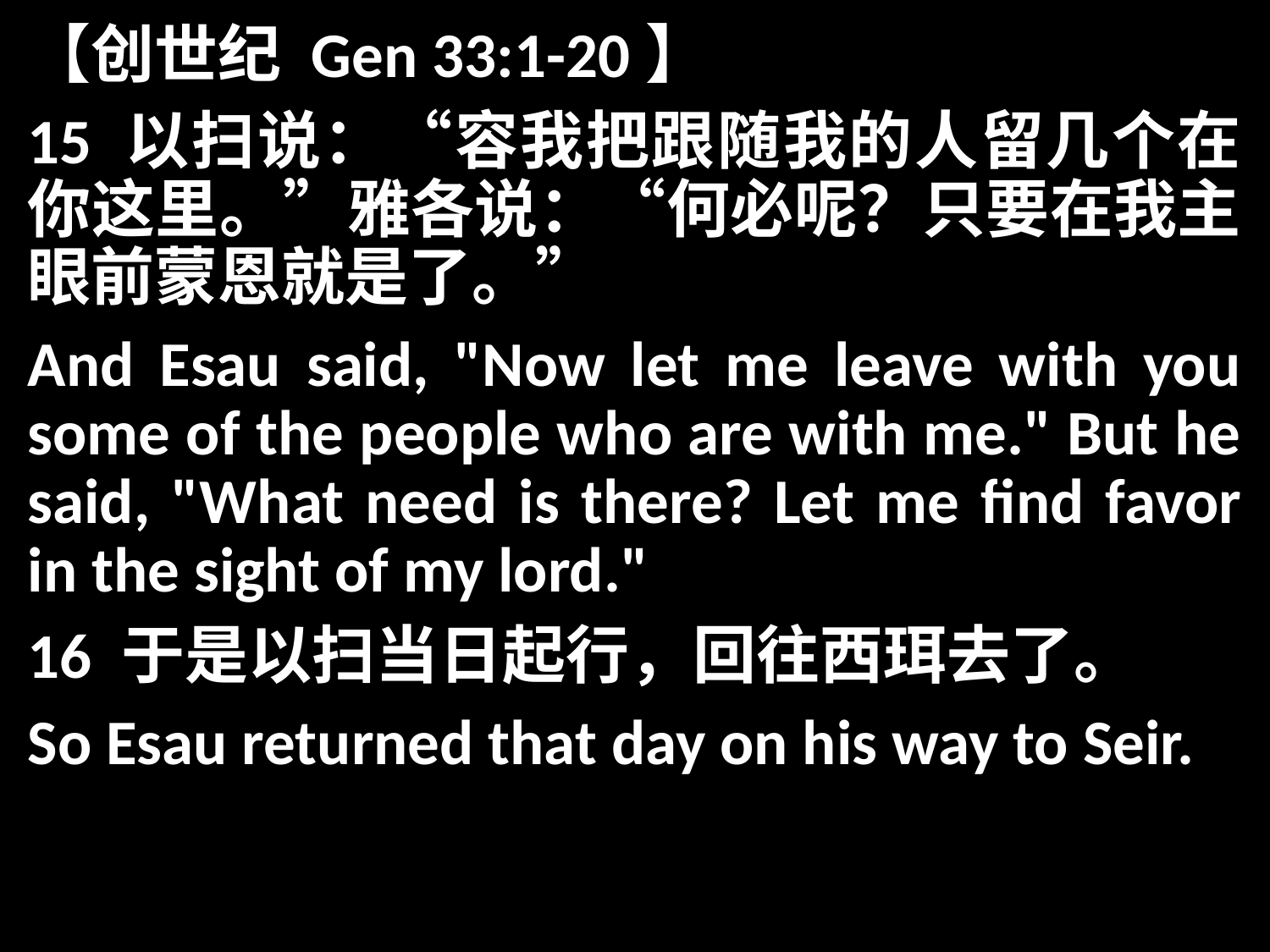

【创世纪 Gen 33:1-20】
15 以扫说：“容我把跟随我的人留几个在你这里。”雅各说：“何必呢？只要在我主眼前蒙恩就是了。”
And Esau said, "Now let me leave with you some of the people who are with me." But he said, "What need is there? Let me find favor in the sight of my lord."
16 于是以扫当日起行，回往西珥去了。
So Esau returned that day on his way to Seir.